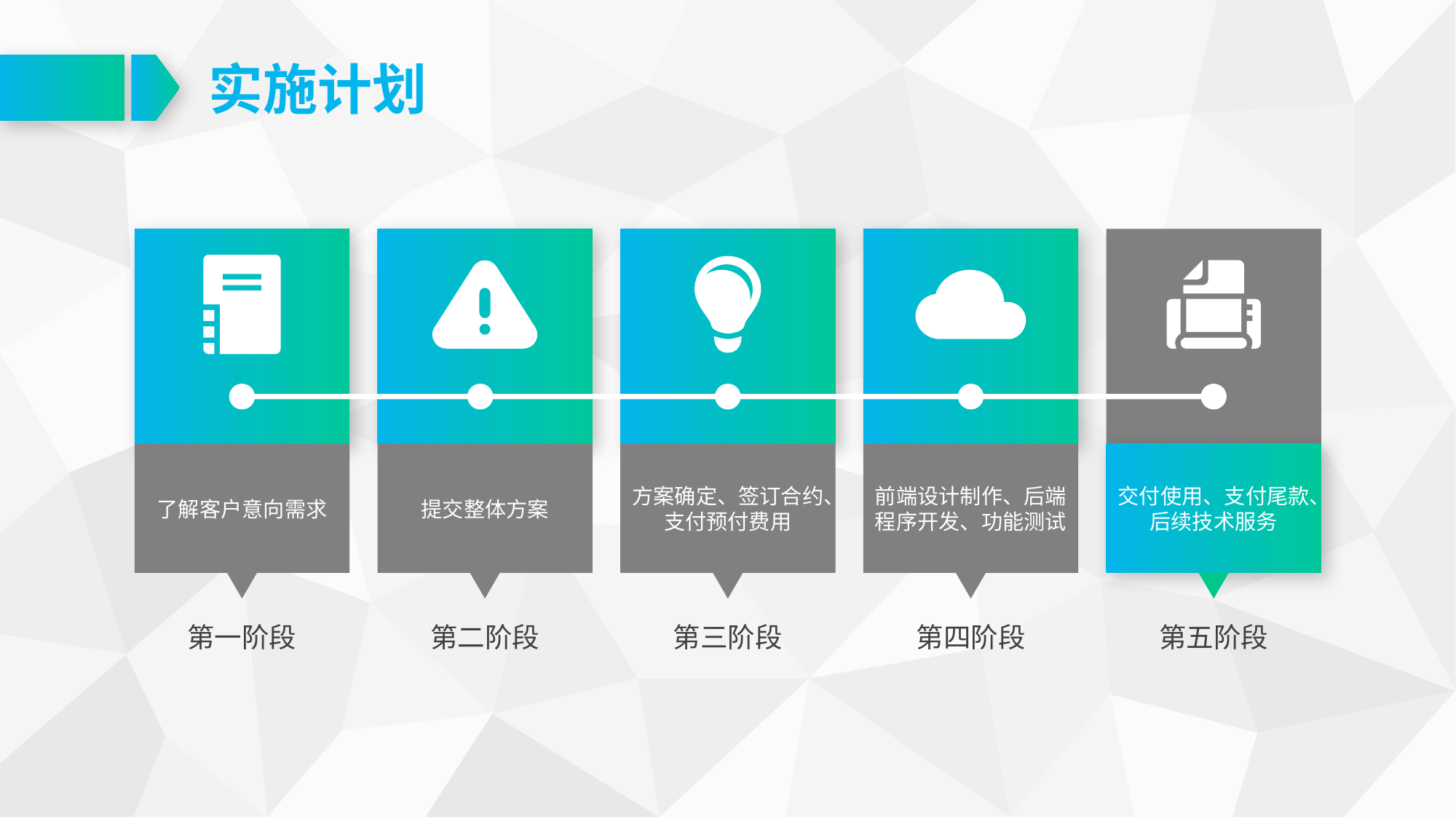

实施计划

了解客户意向需求
提交整体方案
方案确定、签订合约、支付预付费用
前端设计制作、后端程序开发、功能测试
交付使用、支付尾款、后续技术服务

第一阶段
第二阶段
第三阶段
第四阶段
第五阶段